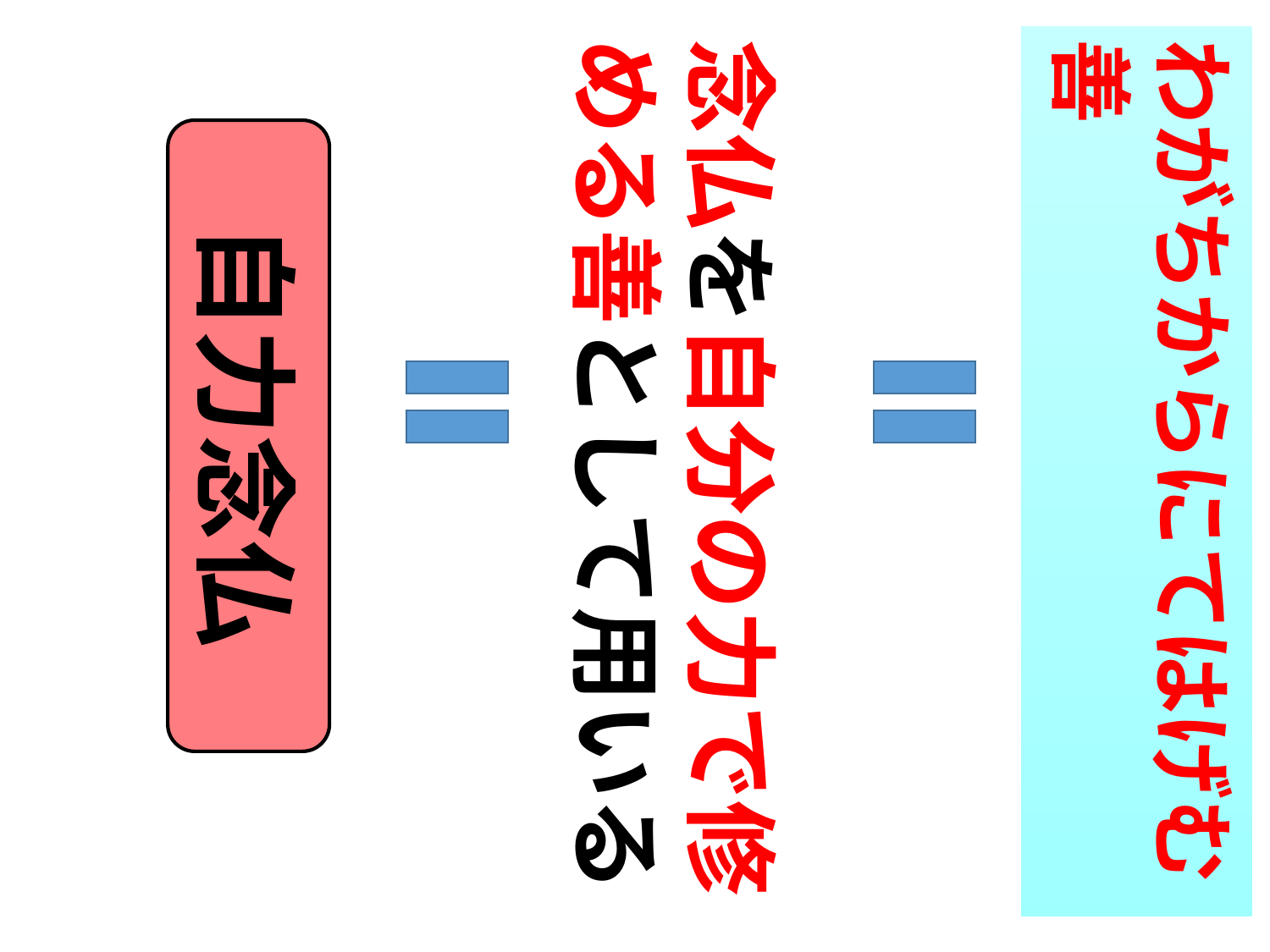

念仏を自分の力で修める善として用いる
わがちからにてはげむ善
自力念仏